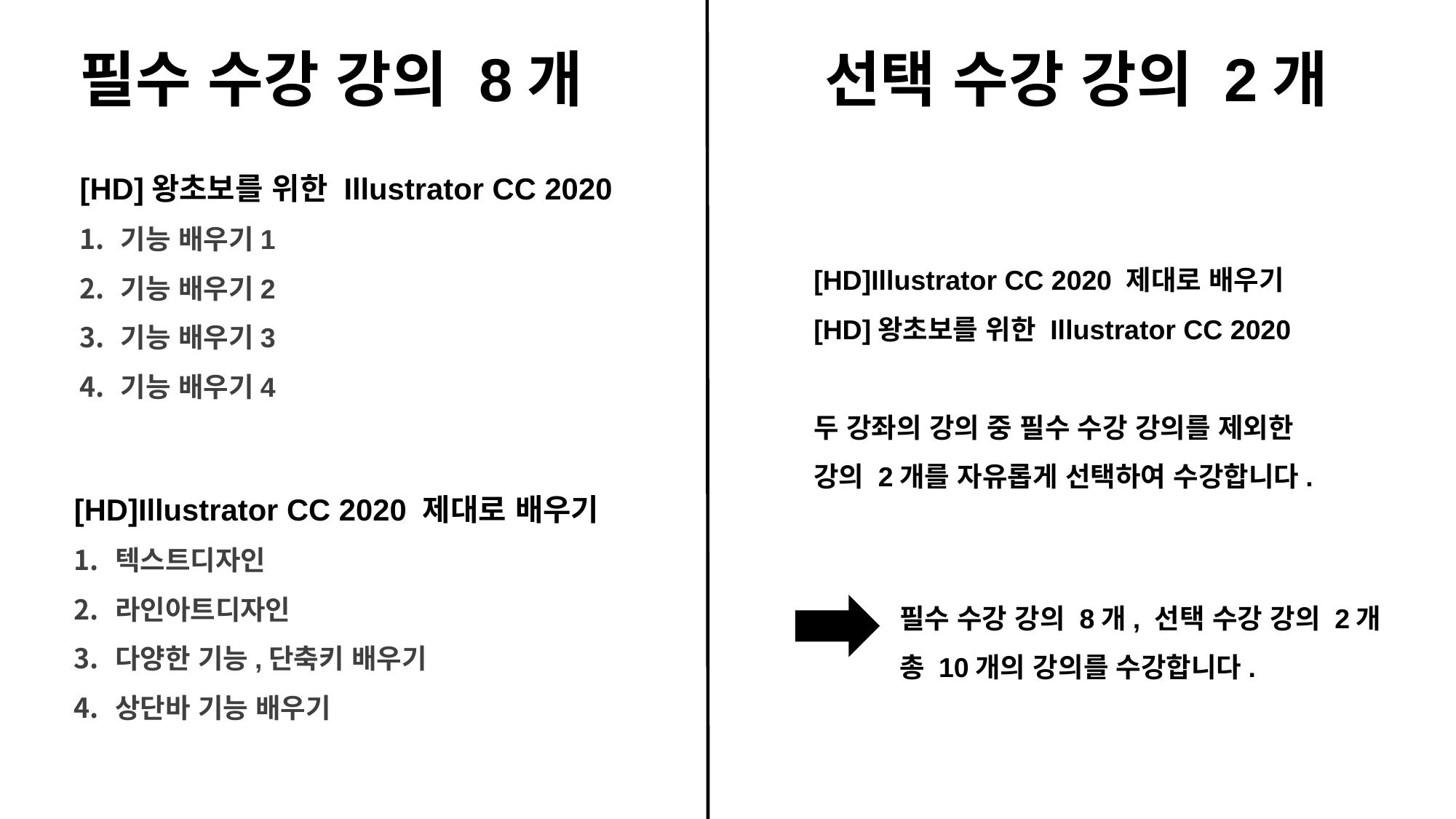

필수 수강 강의 8개
선택 수강 강의 2개
[HD]왕초보를 위한 Illustrator CC 2020
기능 배우기1
기능 배우기2
기능 배우기3
기능 배우기4

[HD]Illustrator CC 2020 제대로 배우기
[HD]왕초보를 위한 Illustrator CC 2020

두 강좌의 강의 중 필수 수강 강의를 제외한
강의 2개를 자유롭게 선택하여 수강합니다.

[HD]Illustrator CC 2020 제대로 배우기
텍스트디자인
라인아트디자인
다양한 기능,단축키 배우기
상단바 기능 배우기

필수 수강 강의 8개, 선택 수강 강의 2개 총 10개의 강의를 수강합니다.